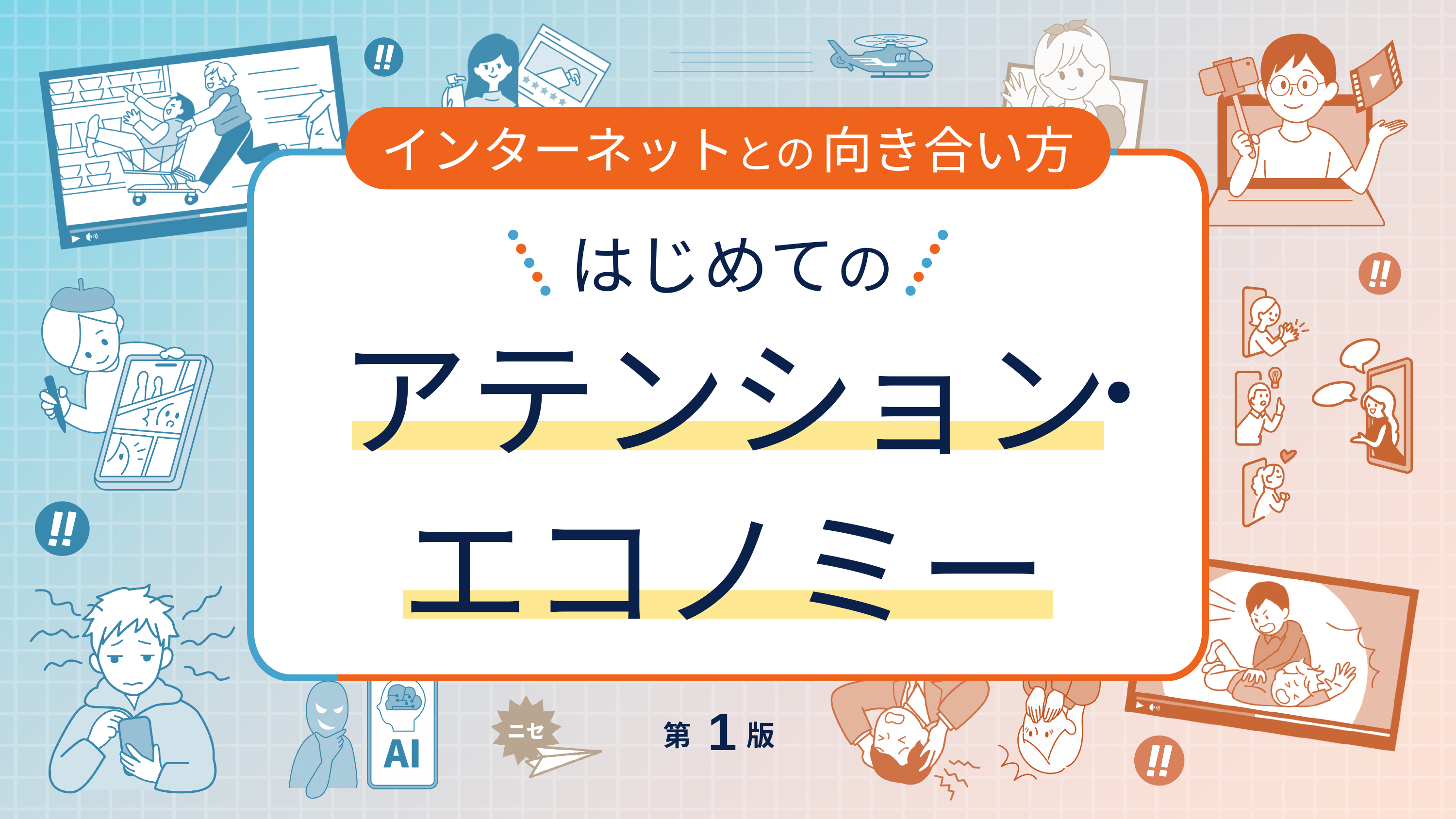

インターネットとの向き合い方

はじめての

アテンション
エコノミー

1
第
版